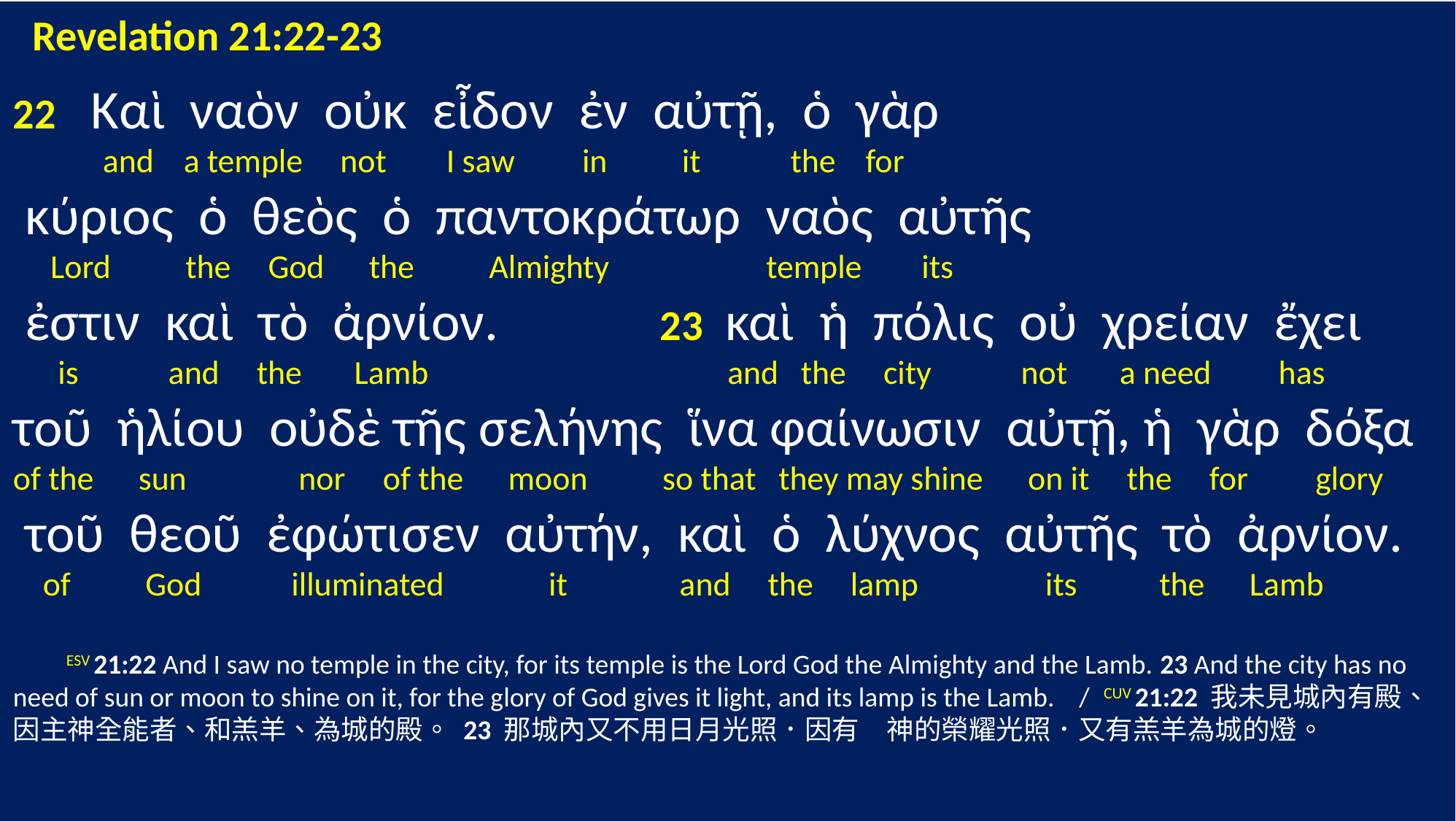

Revelation 21:22-23

22   Καὶ  ναὸν  οὐκ  εἶδον  ἐν  αὐτῇ,  ὁ  γὰρ
            and    a temple     not        I saw         in          it            the    for
 κύριος  ὁ  θεὸς  ὁ  παντοκράτωρ  ναὸς  αὐτῆς
     Lord          the     God      the          Almighty                     temple        its
 ἐστιν  καὶ  τὸ  ἀρνίον.             23  καὶ  ἡ  πόλις  οὐ  χρείαν  ἔχει
      is            and     the       Lamb                                        and   the     city            not       a need         has
τοῦ  ἡλίου  οὐδὲ τῆς σελήνης  ἵνα φαίνωσιν  αὐτῇ, ἡ  γὰρ  δόξα
of the      sun               nor     of the      moon          so that   they may shine      on it     the     for         glory
 τοῦ  θεοῦ  ἐφώτισεν  αὐτήν,  καὶ  ὁ  λύχνος  αὐτῆς  τὸ  ἀρνίον.
    of          God            illuminated              it               and     the     lamp                 its           the      Lamb

         ESV 21:22 And I saw no temple in the city, for its temple is the Lord God the Almighty and the Lamb. 23 And the city has no need of sun or moon to shine on it, for the glory of God gives it light, and its lamp is the Lamb.    /  CUV 21:22 我未見城內有殿、因主神全能者、和羔羊、為城的殿。 23 那城內又不用日月光照．因有　神的榮耀光照．又有羔羊為城的燈。